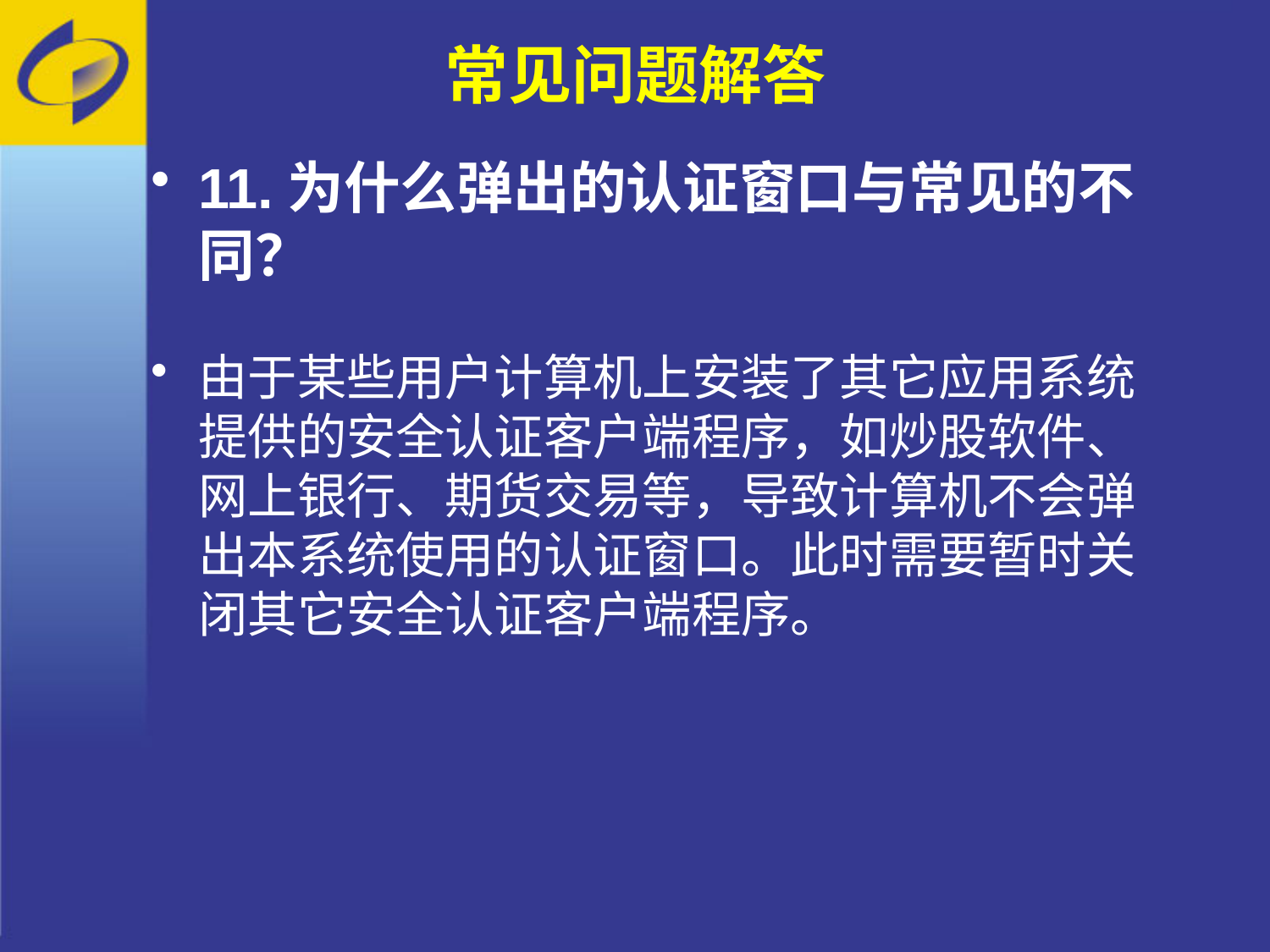

# 常见问题解答
11.为什么弹出的认证窗口与常见的不同？

由于某些用户计算机上安装了其它应用系统提供的安全认证客户端程序，如炒股软件、网上银行、期货交易等，导致计算机不会弹出本系统使用的认证窗口。此时需要暂时关闭其它安全认证客户端程序。